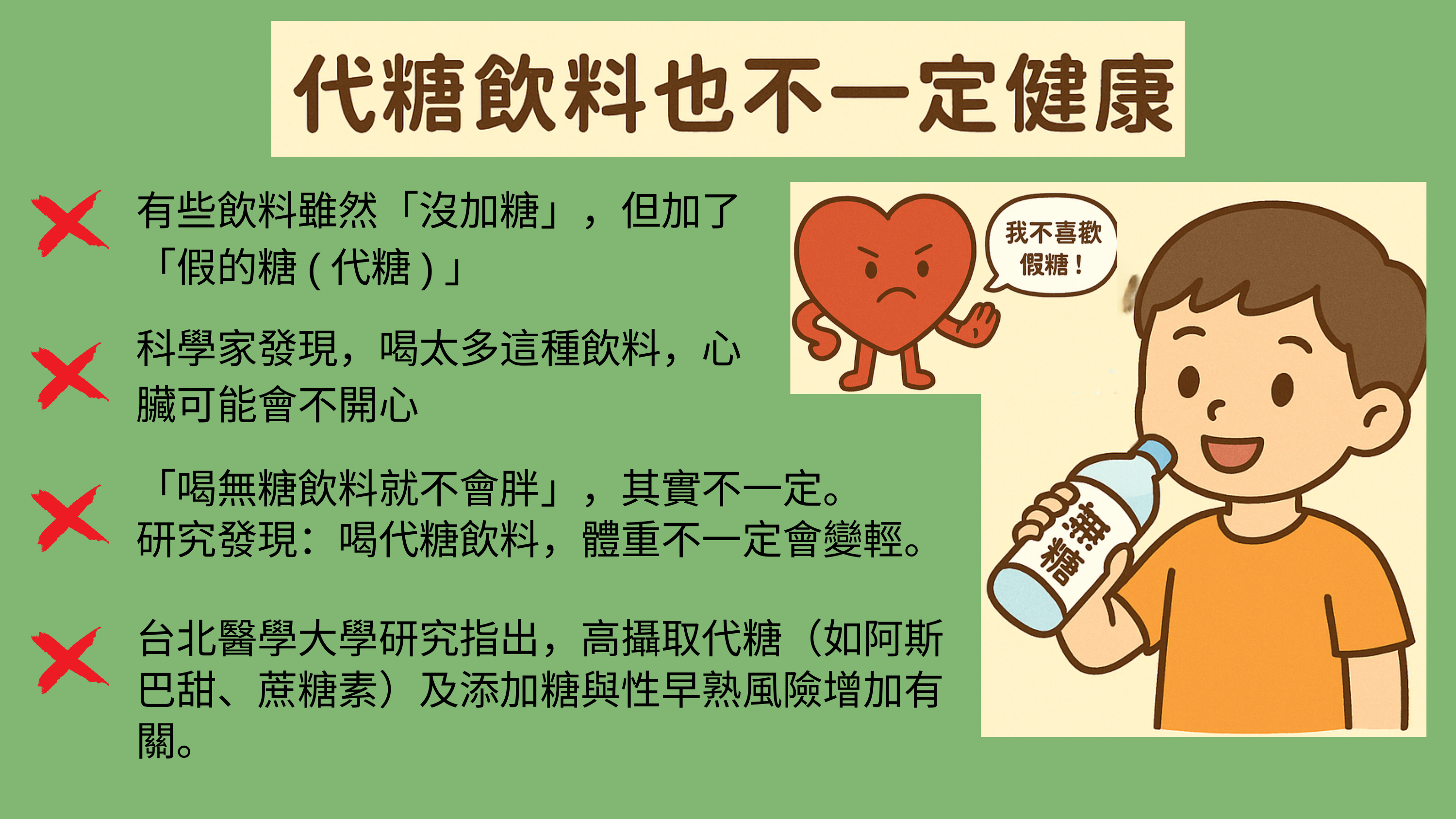

有些飲料雖然「沒加糖」，但加了「假的糖(代糖)」

科學家發現，喝太多這種飲料，心臟可能會不開心

「喝無糖飲料就不會胖」，其實不一定。
研究發現：喝代糖飲料，體重不一定會變輕。

台北醫學大學研究指出，高攝取代糖（如阿斯巴甜、蔗糖素）及添加糖與性早熟風險增加有關。